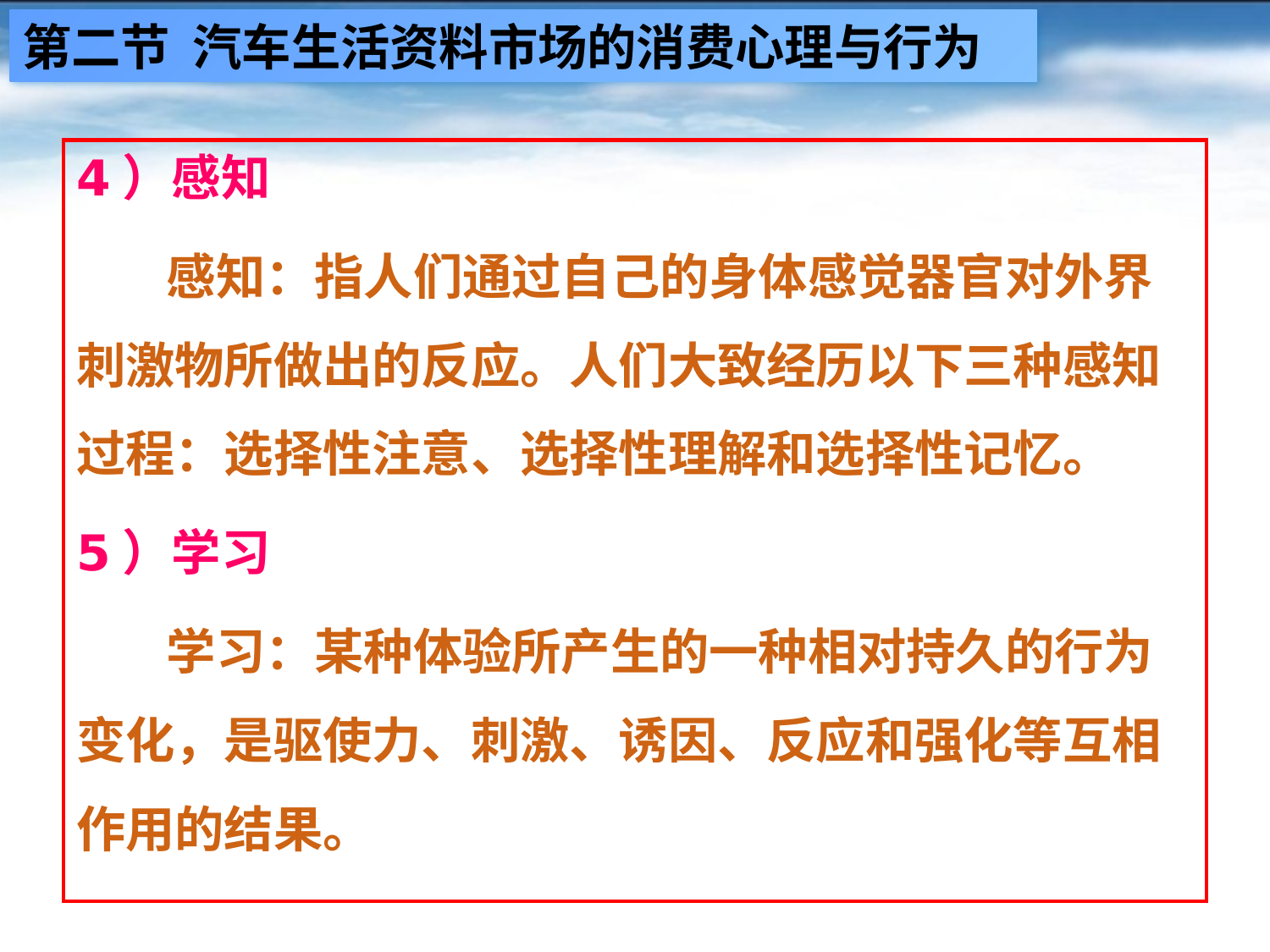

第二节  汽车生活资料市场的消费心理与行为
4）感知
       感知：指人们通过自己的身体感觉器官对外界刺激物所做出的反应。人们大致经历以下三种感知过程：选择性注意、选择性理解和选择性记忆。
5）学习
       学习：某种体验所产生的一种相对持久的行为变化，是驱使力、刺激、诱因、反应和强化等互相作用的结果。